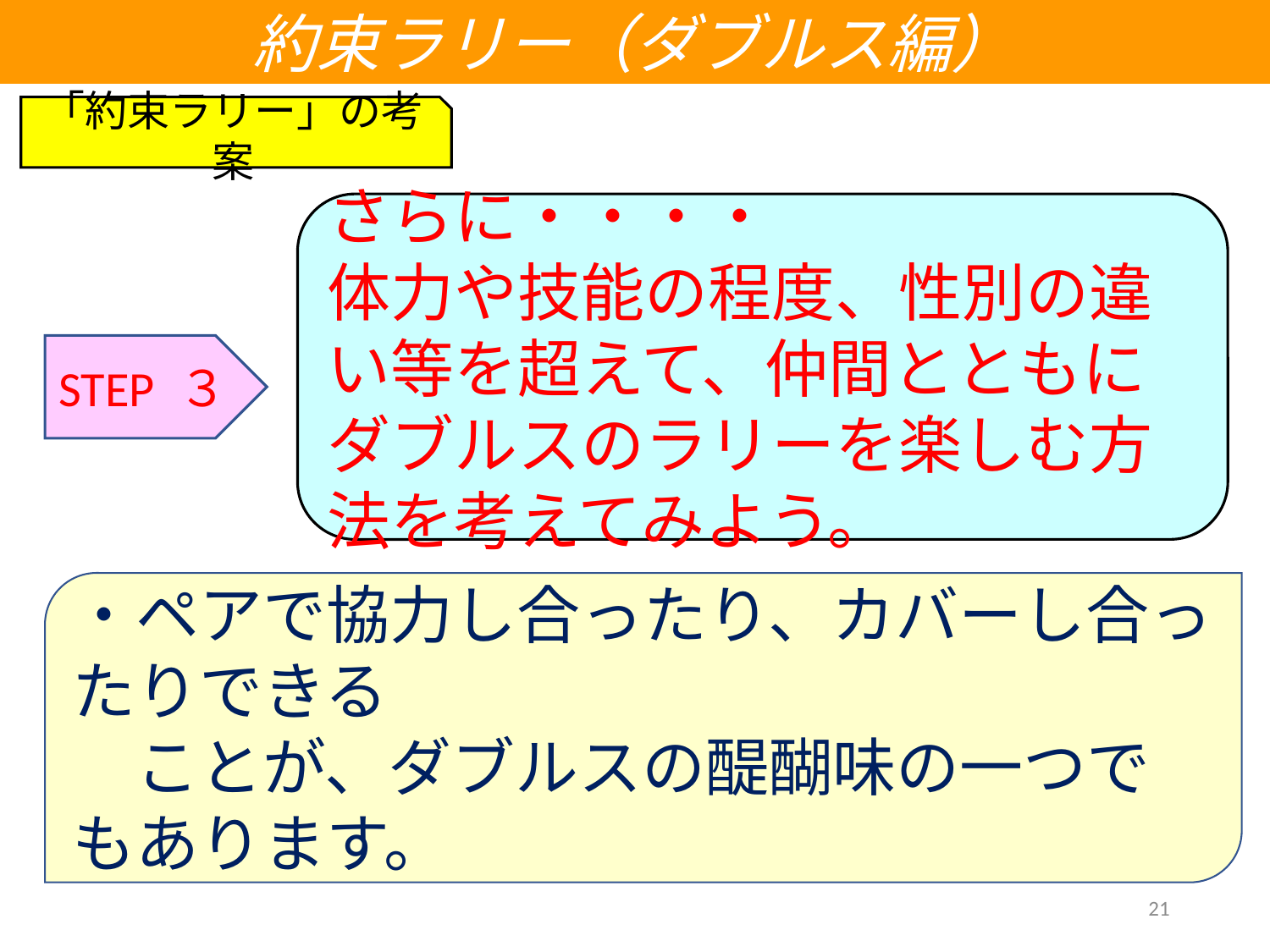

約束ラリー（ダブルス編）
「約束ラリー」の考案
さらに・・・・
体力や技能の程度、性別の違い等を超えて、仲間とともにダブルスのラリーを楽しむ方法を考えてみよう。
STEP ３
・ペアで協力し合ったり、カバーし合ったりできる
　ことが、ダブルスの醍醐味の一つでもあります。
21